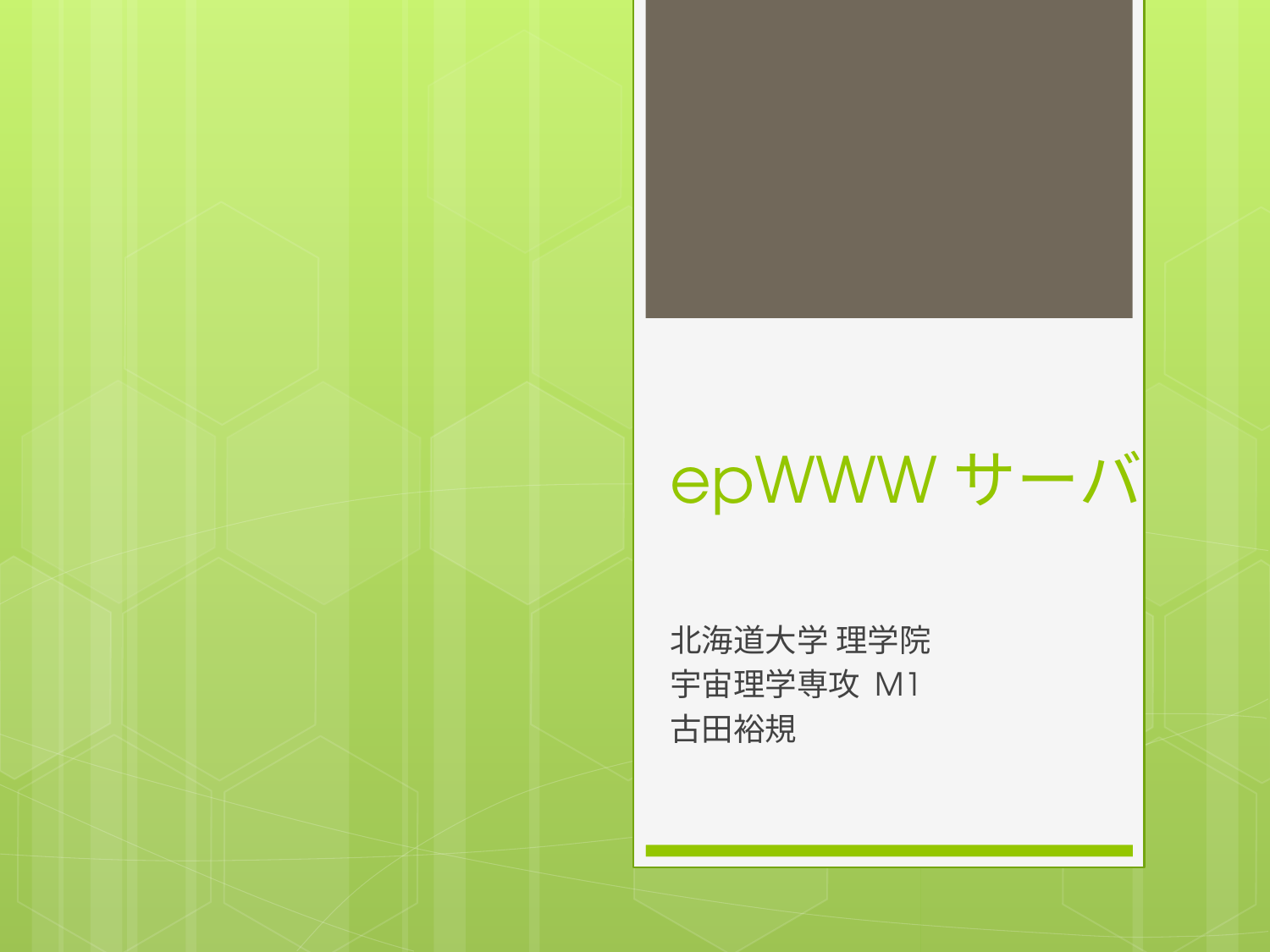

# epWWWサーバ
北海道大学 理学院
宇宙理学専攻 M1
古田裕規